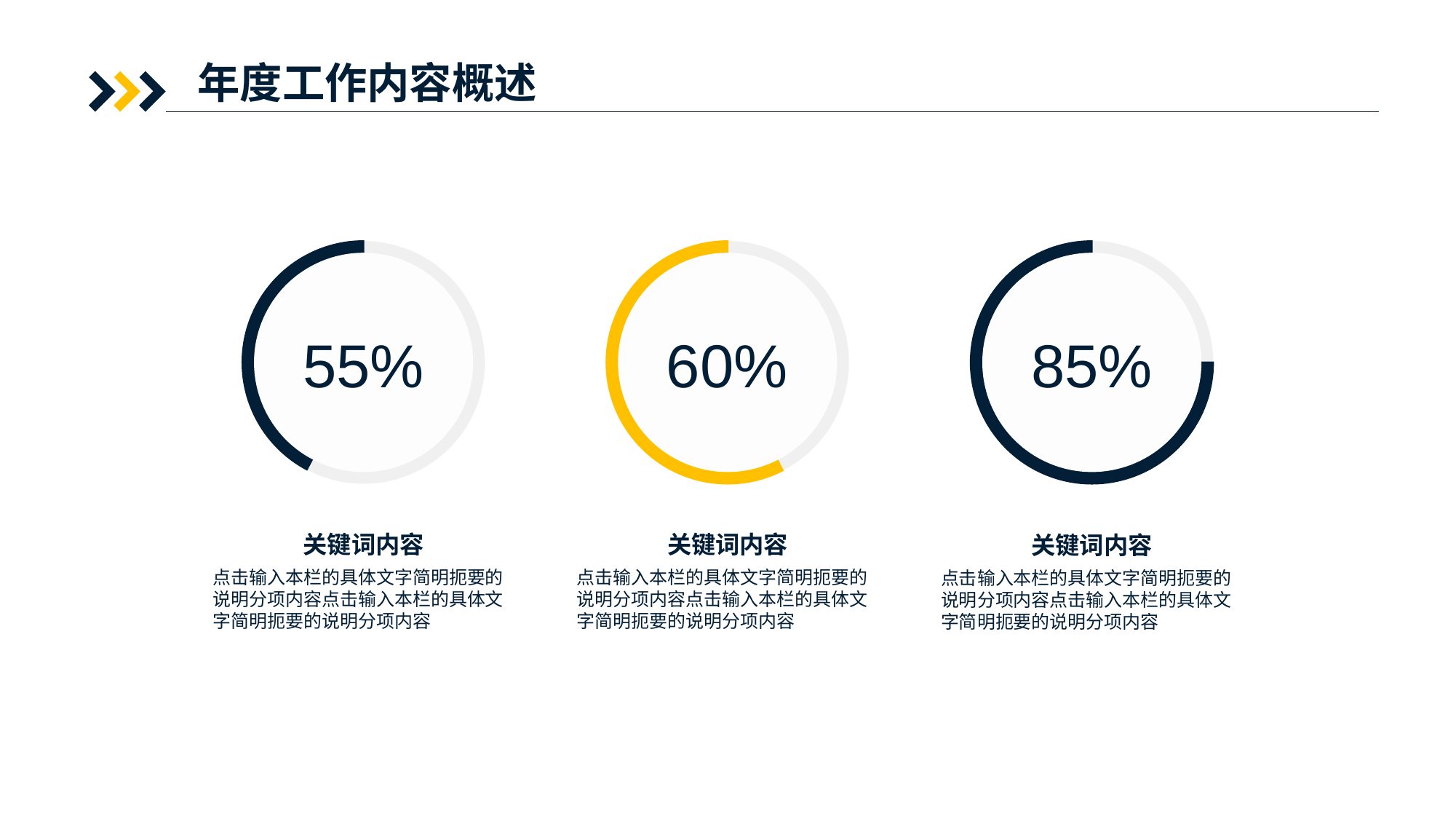

年度工作内容概述

55%
60%
85%
关键词内容
关键词内容
关键词内容
点击输入本栏的具体文字简明扼要的说明分项内容点击输入本栏的具体文字简明扼要的说明分项内容
点击输入本栏的具体文字简明扼要的说明分项内容点击输入本栏的具体文字简明扼要的说明分项内容
点击输入本栏的具体文字简明扼要的说明分项内容点击输入本栏的具体文字简明扼要的说明分项内容